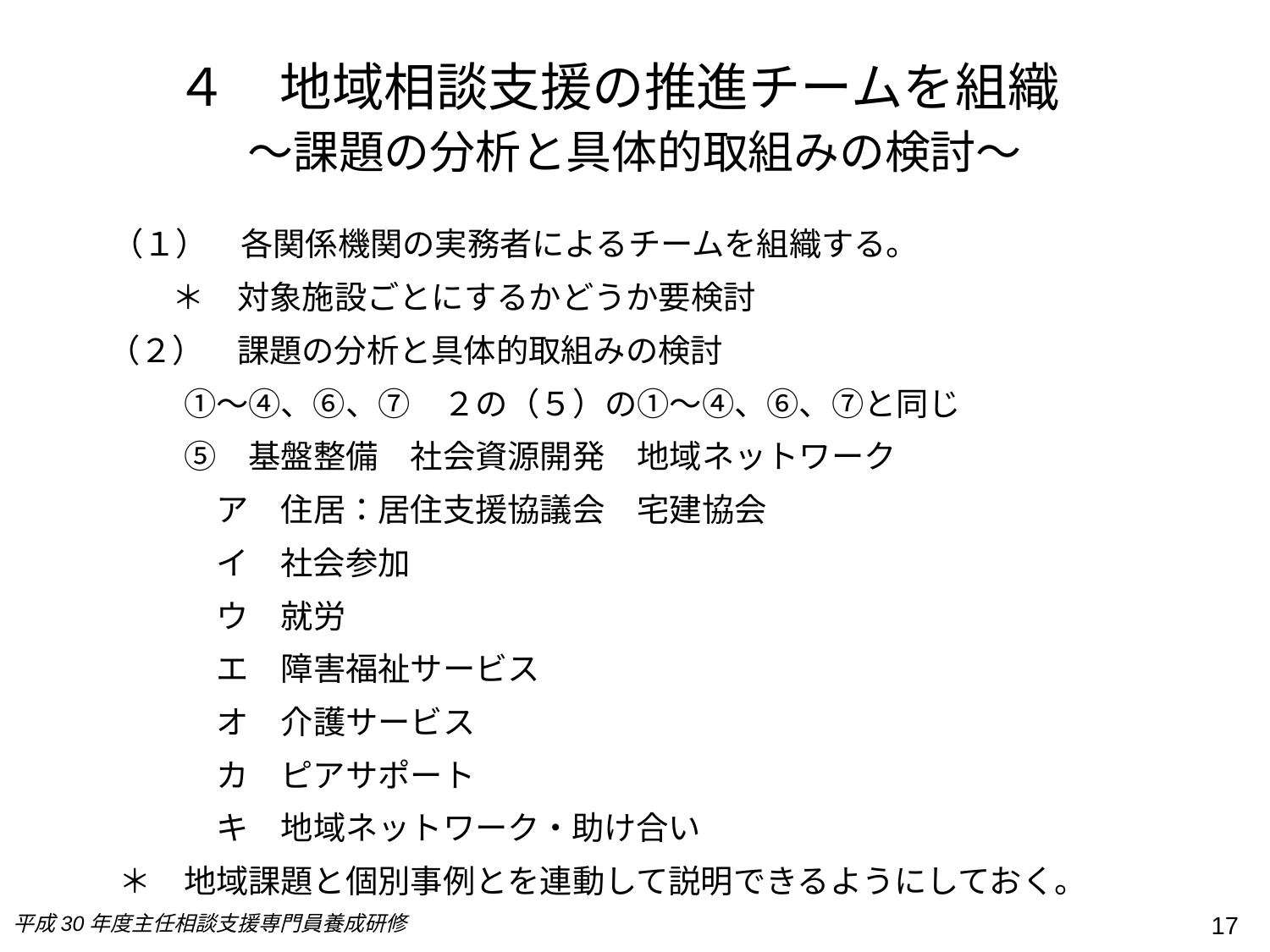

４　地域相談支援の推進チームを組織
　　～課題の分析と具体的取組みの検討～

　（１）　各関係機関の実務者によるチームを組織する。
　　　＊　対象施設ごとにするかどうか要検討
　（２）　課題の分析と具体的取組みの検討
　　①～④、⑥、⑦　２の（５）の①～④、⑥、⑦と同じ
　　⑤　基盤整備　社会資源開発　地域ネットワーク
　　　ア　住居：居住支援協議会　宅建協会
　　　イ　社会参加
　　　ウ　就労
　　　エ　障害福祉サービス
　　　オ　介護サービス
　　　カ　ピアサポート
　　　キ　地域ネットワーク・助け合い
＊　地域課題と個別事例とを連動して説明できるようにしておく。
#
平成30年度主任相談支援専門員養成研修
17